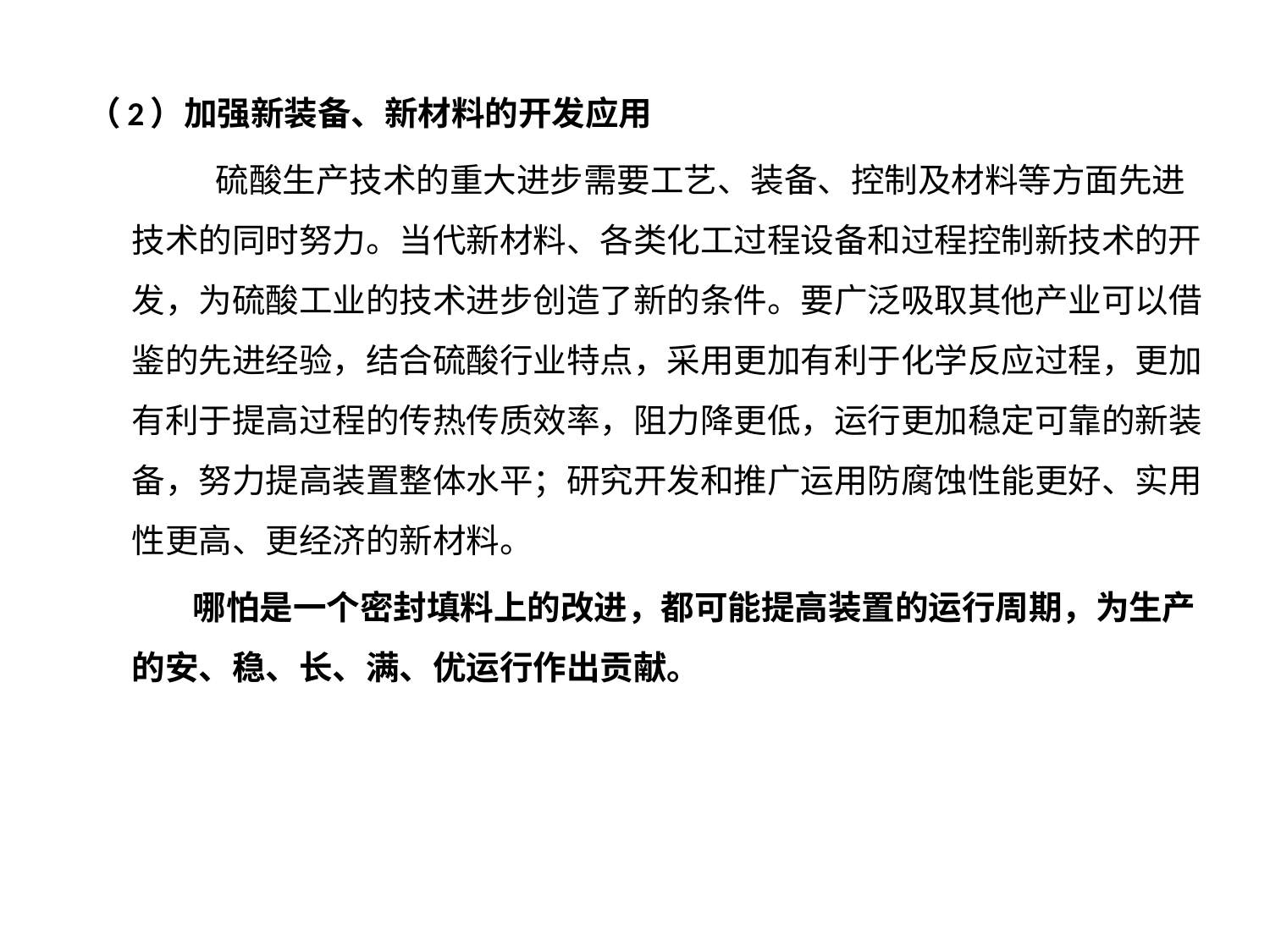

（2）加强新装备、新材料的开发应用
                硫酸生产技术的重大进步需要工艺、装备、控制及材料等方面先进技术的同时努力。当代新材料、各类化工过程设备和过程控制新技术的开发，为硫酸工业的技术进步创造了新的条件。要广泛吸取其他产业可以借鉴的先进经验，结合硫酸行业特点，采用更加有利于化学反应过程，更加有利于提高过程的传热传质效率，阻力降更低，运行更加稳定可靠的新装备，努力提高装置整体水平；研究开发和推广运用防腐蚀性能更好、实用性更高、更经济的新材料。
             哪怕是一个密封填料上的改进，都可能提高装置的运行周期，为生产的安、稳、长、满、优运行作出贡献。